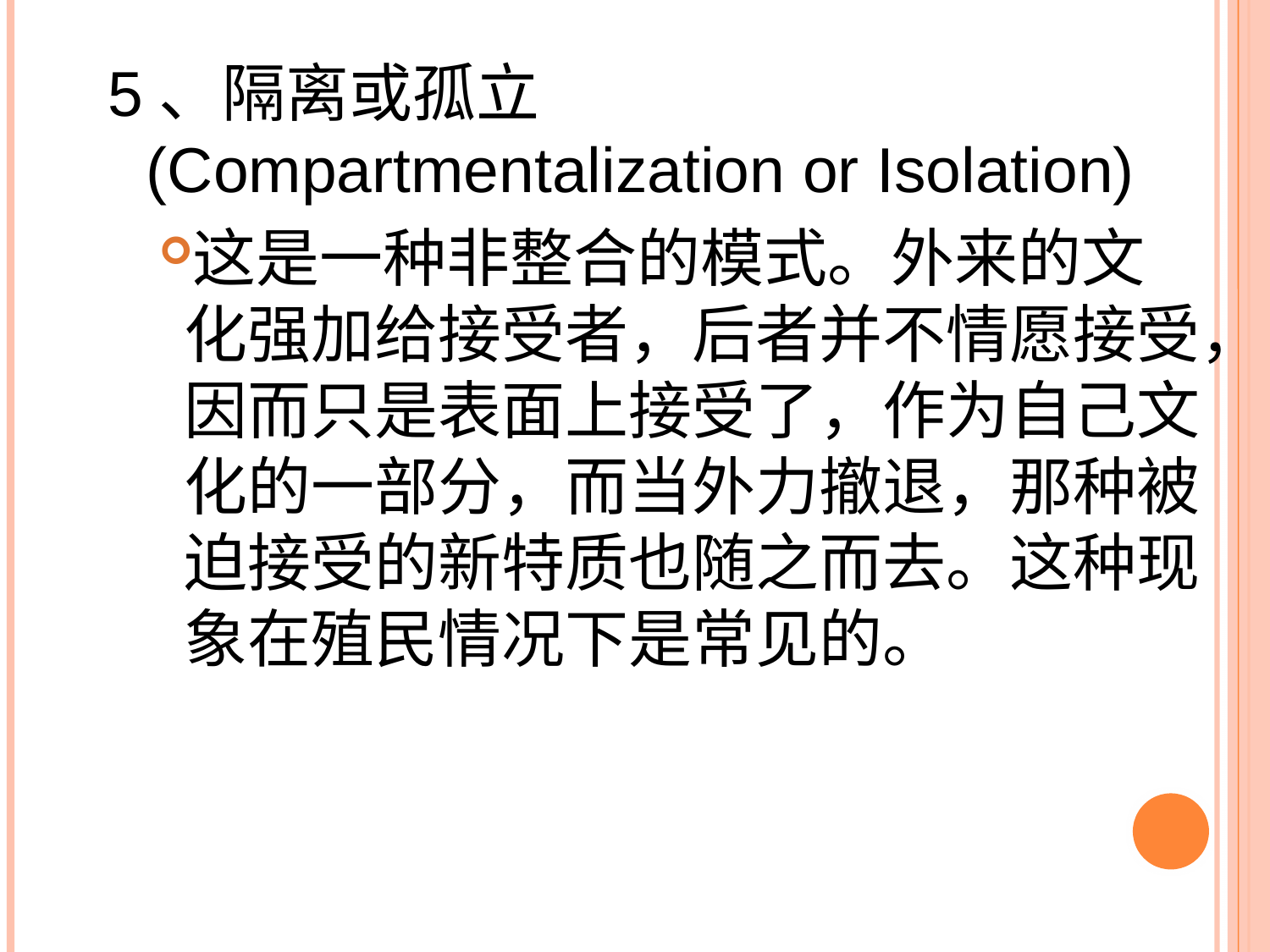

5、隔离或孤立 (Compartmentalization or Isolation)
这是一种非整合的模式。外来的文化强加给接受者，后者并不情愿接受，因而只是表面上接受了，作为自己文化的一部分，而当外力撤退，那种被迫接受的新特质也随之而去。这种现象在殖民情况下是常见的。